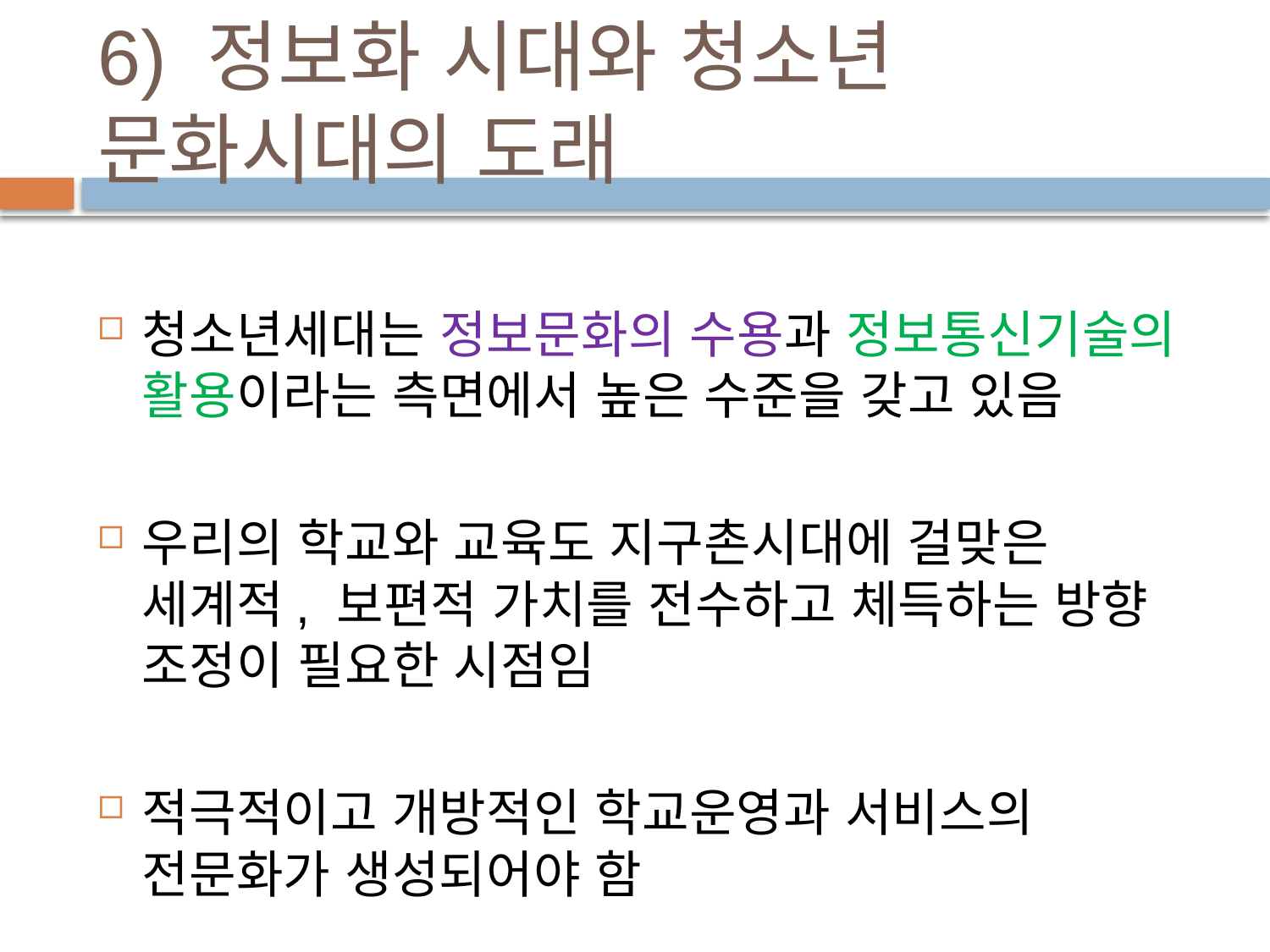

# 6) 정보화 시대와 청소년 문화시대의 도래

청소년세대는 정보문화의 수용과 정보통신기술의 활용이라는 측면에서 높은 수준을 갖고 있음

우리의 학교와 교육도 지구촌시대에 걸맞은 세계적, 보편적 가치를 전수하고 체득하는 방향 조정이 필요한 시점임

적극적이고 개방적인 학교운영과 서비스의 전문화가 생성되어야 함